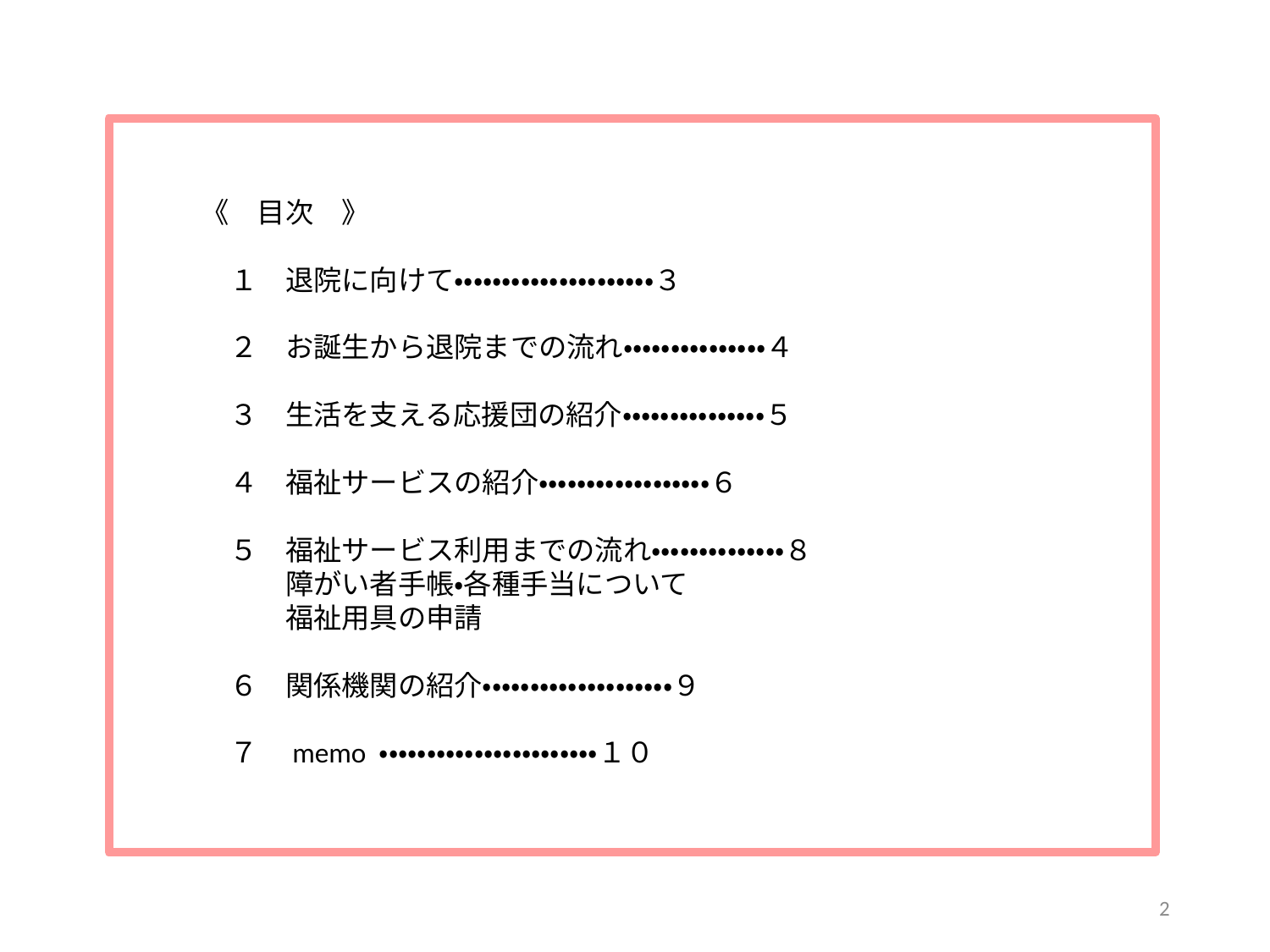

《　目次　》

　１　退院に向けて・・・・・・・・・・・・・・・・・・・・・３

　２　お誕生から退院までの流れ・・・・・・・・・・・・・・・４

　３　生活を支える応援団の紹介・・・・・・・・・・・・・・・５

　４　福祉サービスの紹介・・・・・・・・・・・・・・・・・・６

　５　福祉サービス利用までの流れ・・・・・・・・・・・・・・８
　　　障がい者手帳・各種手当について
　　　福祉用具の申請

　６　関係機関の紹介・・・・・・・・・・・・・・・・・・・・９

　７　memo ・・・・・・・・・・・・・・・・・・・・・・・１０
2